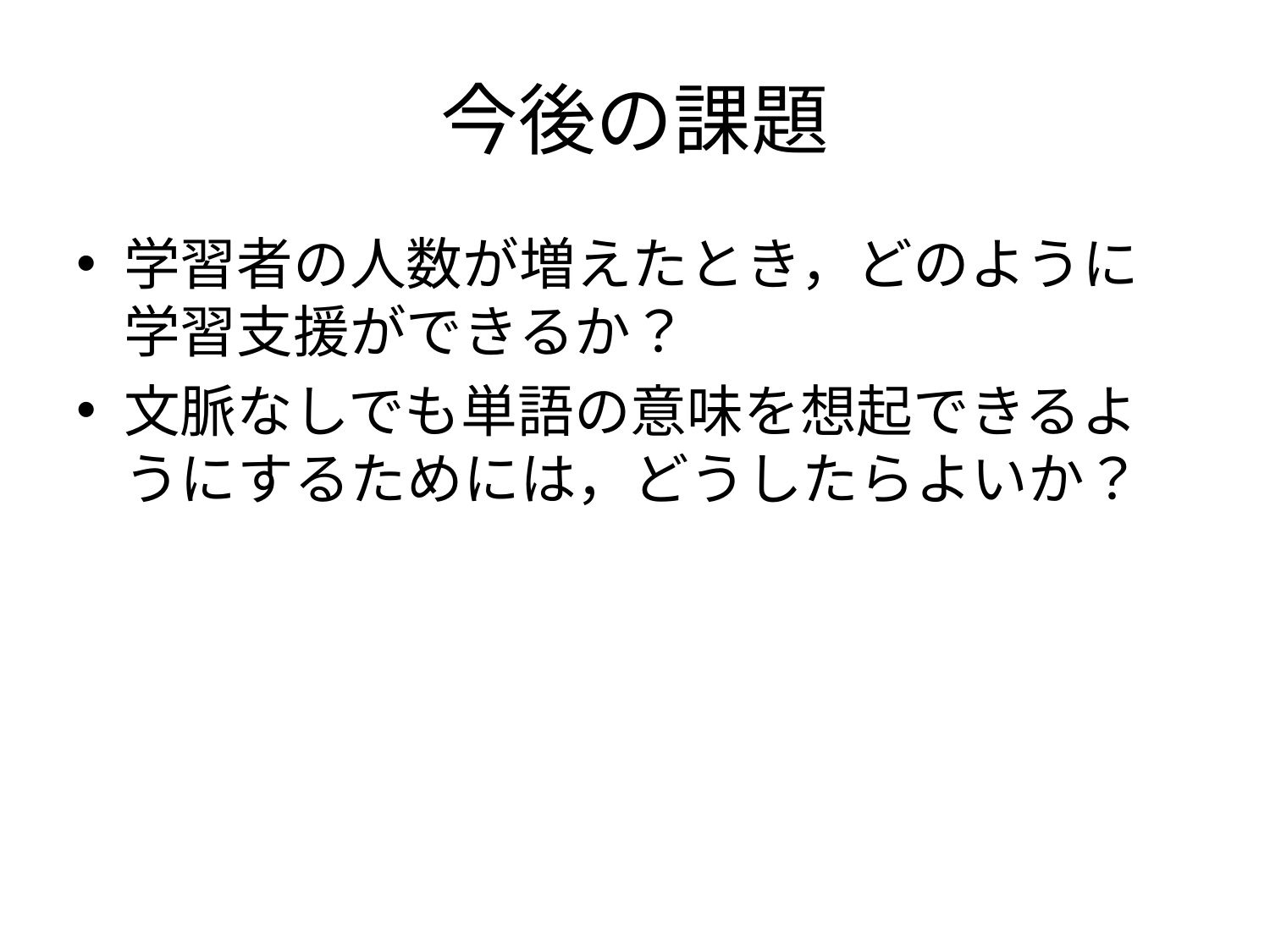

# 今後の課題
学習者の人数が増えたとき，どのように学習支援ができるか？
文脈なしでも単語の意味を想起できるようにするためには，どうしたらよいか？